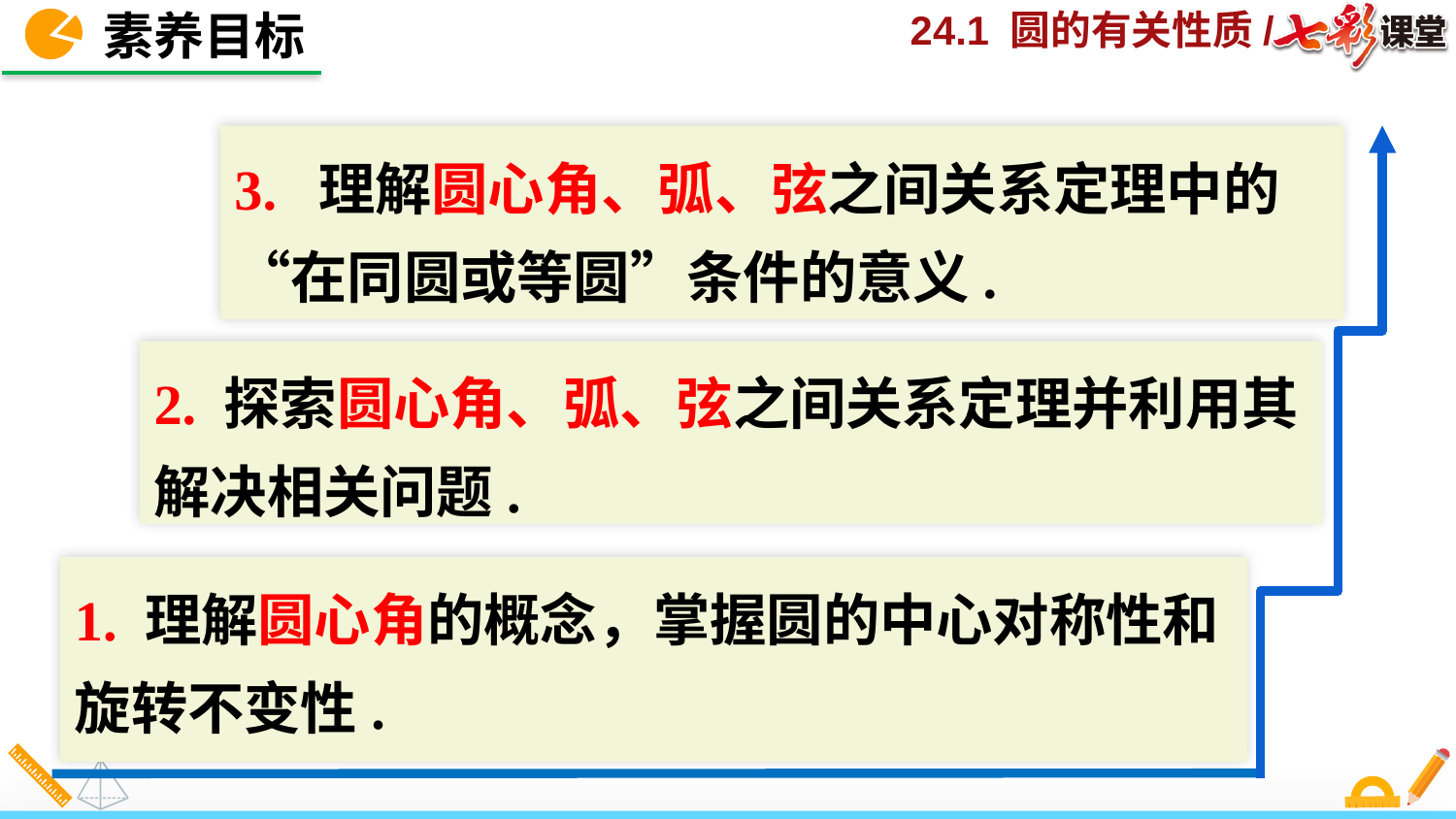

素养目标

3.  理解圆心角、弧、弦之间关系定理中的“在同圆或等圆”条件的意义.
2. 探索圆心角、弧、弦之间关系定理并利用其解决相关问题.
1. 理解圆心角的概念，掌握圆的中心对称性和旋转不变性.